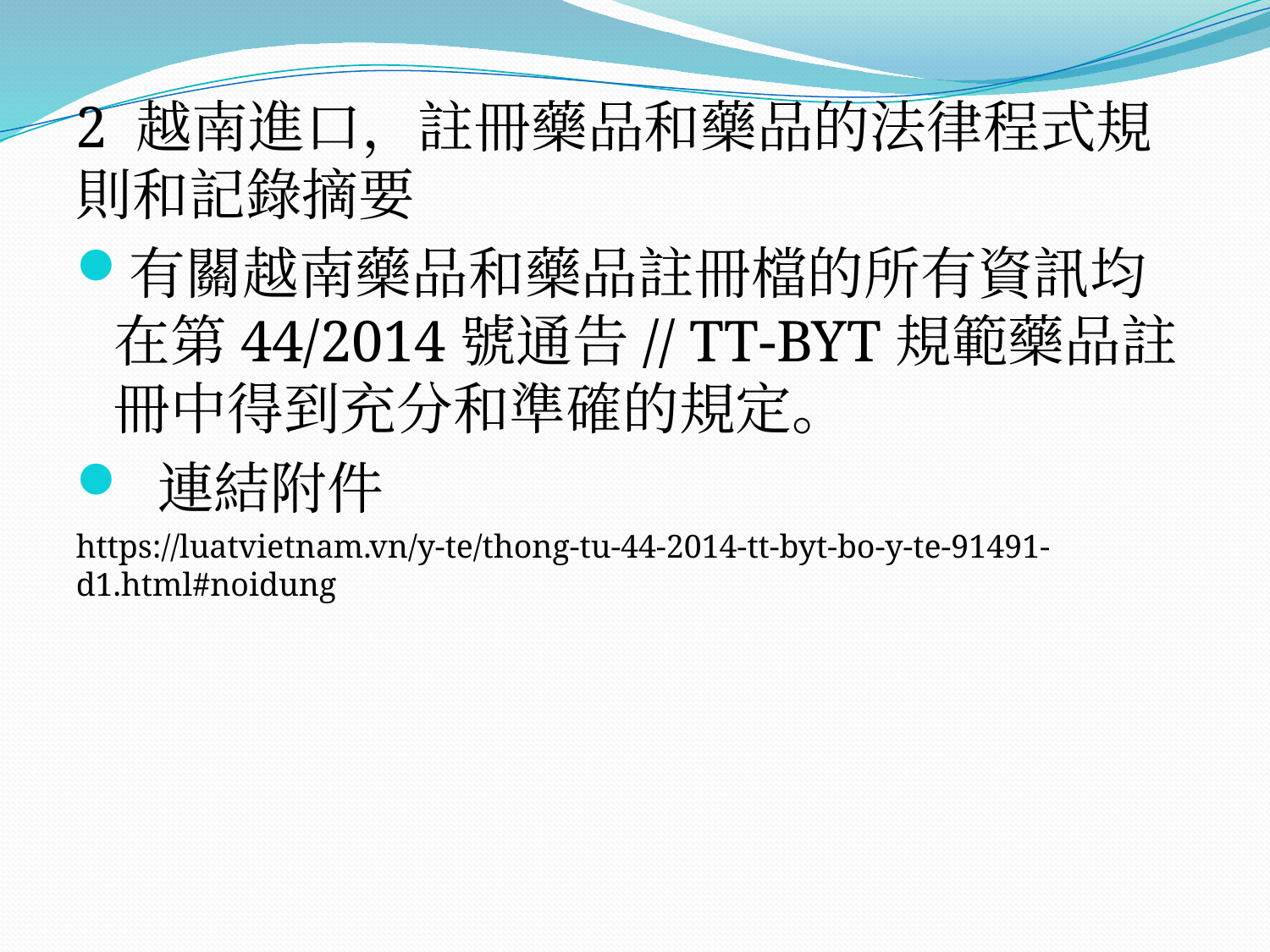

2 越南進口，註冊藥品和藥品的法律程式規則和記錄摘要
有關越南藥品和藥品註冊檔的所有資訊均在第44/2014號通告// TT-BYT規範藥品註冊中得到充分和準確的規定。
 連結附件
https://luatvietnam.vn/y-te/thong-tu-44-2014-tt-byt-bo-y-te-91491-d1.html#noidung